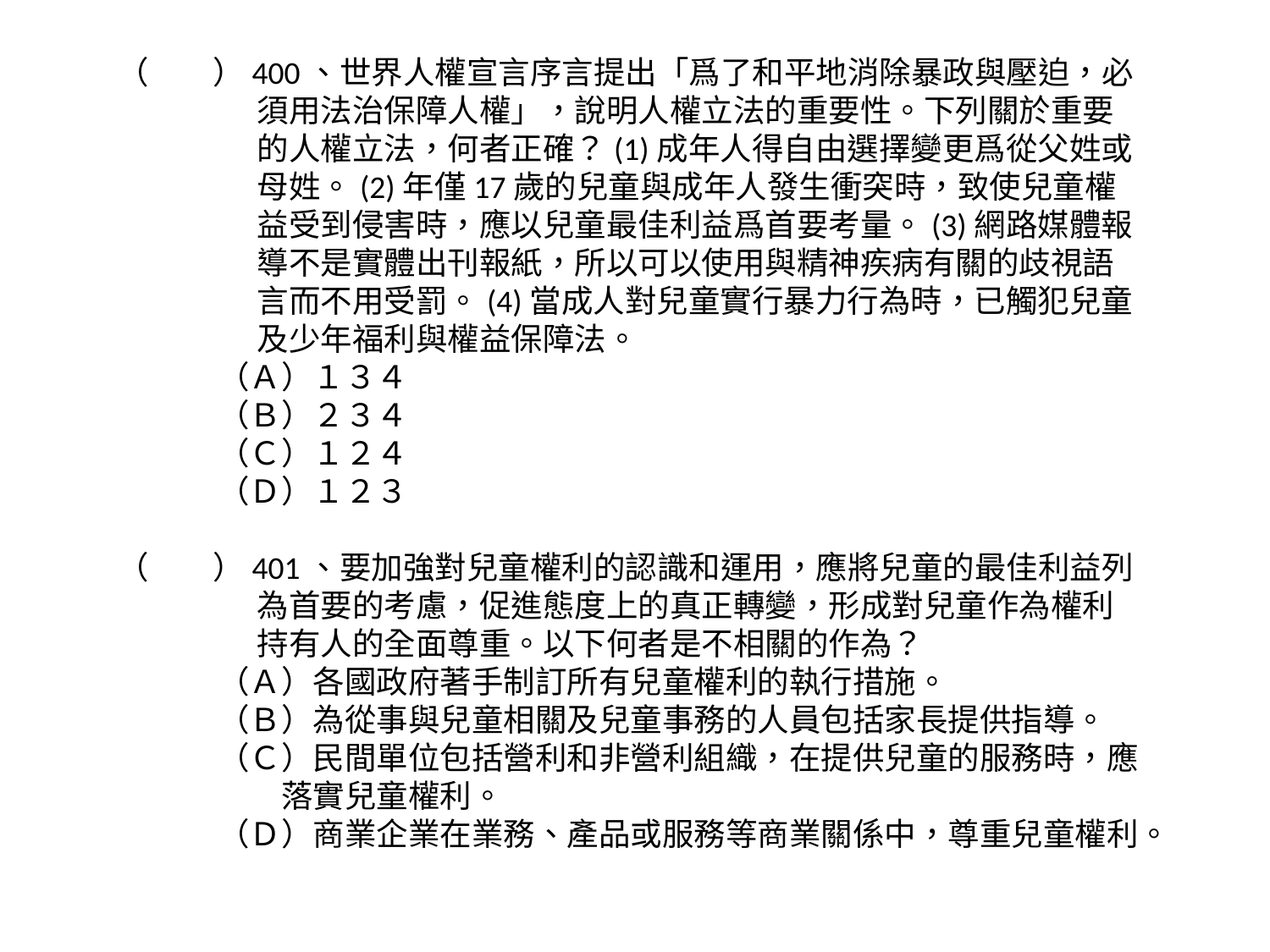

（　　）400、世界人權宣言序言提出「爲了和平地消除暴政與壓迫，必須用法治保障人權」，說明人權立法的重要性。下列關於重要的人權立法，何者正確？(1)成年人得自由選擇變更爲從父姓或母姓。(2)年僅17歲的兒童與成年人發生衝突時，致使兒童權益受到侵害時，應以兒童最佳利益爲首要考量。(3)網路媒體報導不是實體出刊報紙，所以可以使用與精神疾病有關的歧視語言而不用受罰。(4)當成人對兒童實行暴力行為時，已觸犯兒童及少年福利與權益保障法。
（Ａ）１３４
（Ｂ）２３４
（Ｃ）１２４
（Ｄ）１２３

（　　）401、要加強對兒童權利的認識和運用，應將兒童的最佳利益列為首要的考慮，促進態度上的真正轉變，形成對兒童作為權利持有人的全面尊重。以下何者是不相關的作為？
（Ａ）各國政府著手制訂所有兒童權利的執行措施。
（Ｂ）為從事與兒童相關及兒童事務的人員包括家長提供指導。
（Ｃ）民間單位包括營利和非營利組織，在提供兒童的服務時，應落實兒童權利。
（Ｄ）商業企業在業務、產品或服務等商業關係中，尊重兒童權利。